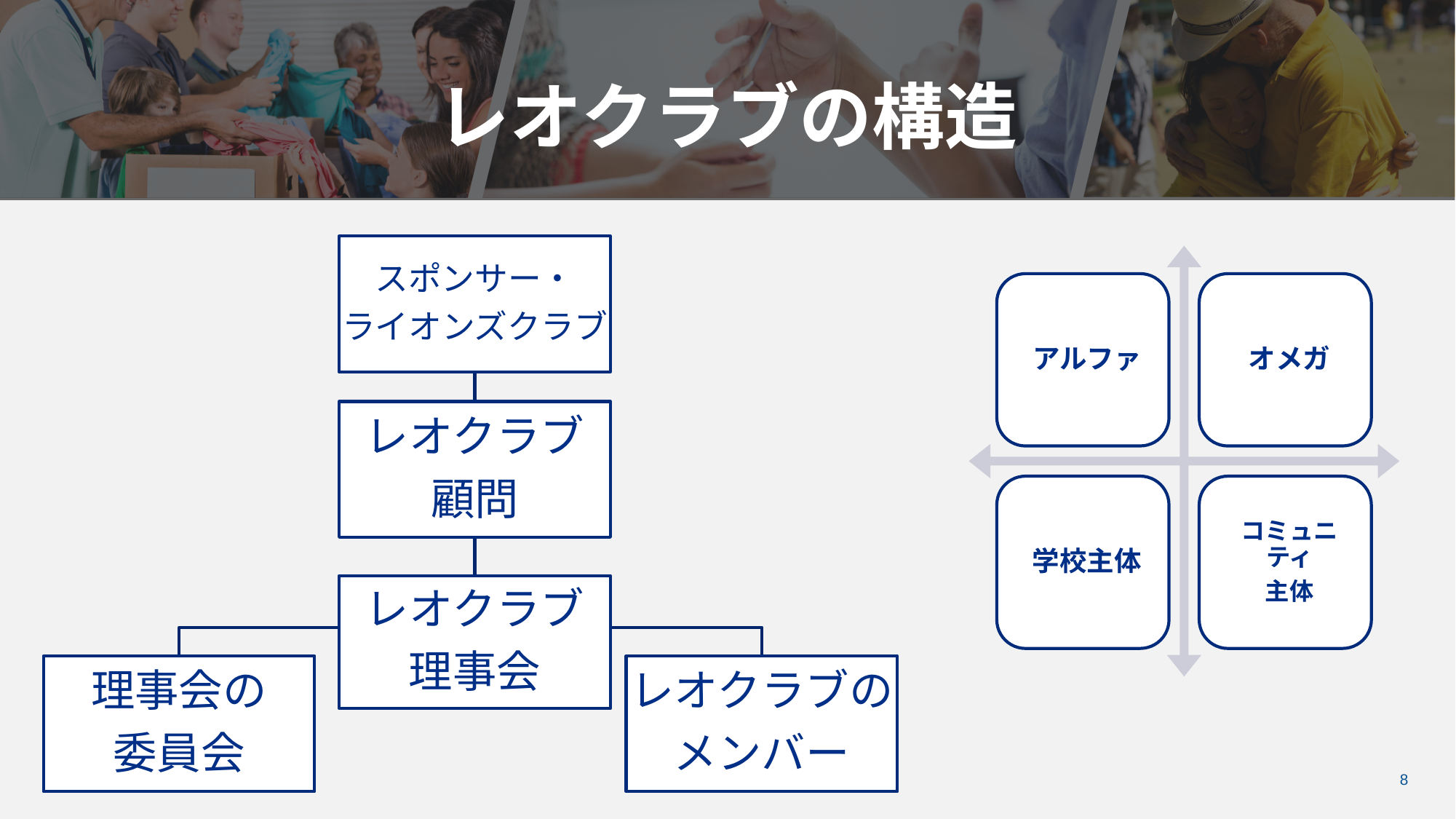

レオクラブの構造
スポンサー・
ライオンズクラブ
レオクラブ
理事会
理事会の
委員会
レオクラブの
メンバー
レオクラブ
顧問
アルファ
オメガ
学校主体
コミュニティ
主体